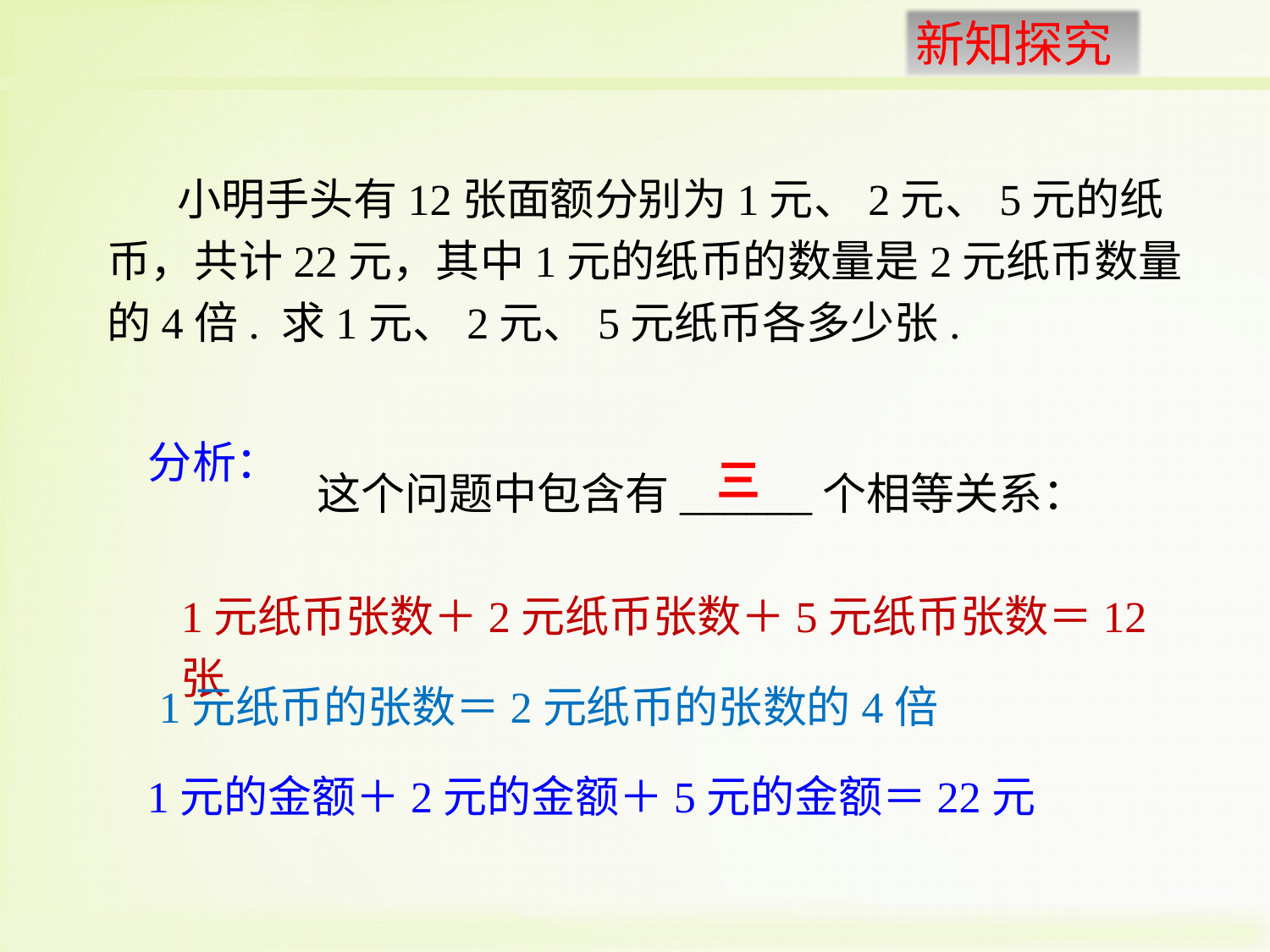

小明手头有12张面额分别为1元、2元、5元的纸币，共计22元，其中1元的纸币的数量是2元纸币数量的4倍. 求1元、2元、5元纸币各多少张.
分析：
三
这个问题中包含有______个相等关系：
1元纸币张数＋2元纸币张数＋5元纸币张数＝12张
1元纸币的张数＝2元纸币的张数的4倍
1元的金额＋2元的金额＋5元的金额＝22元